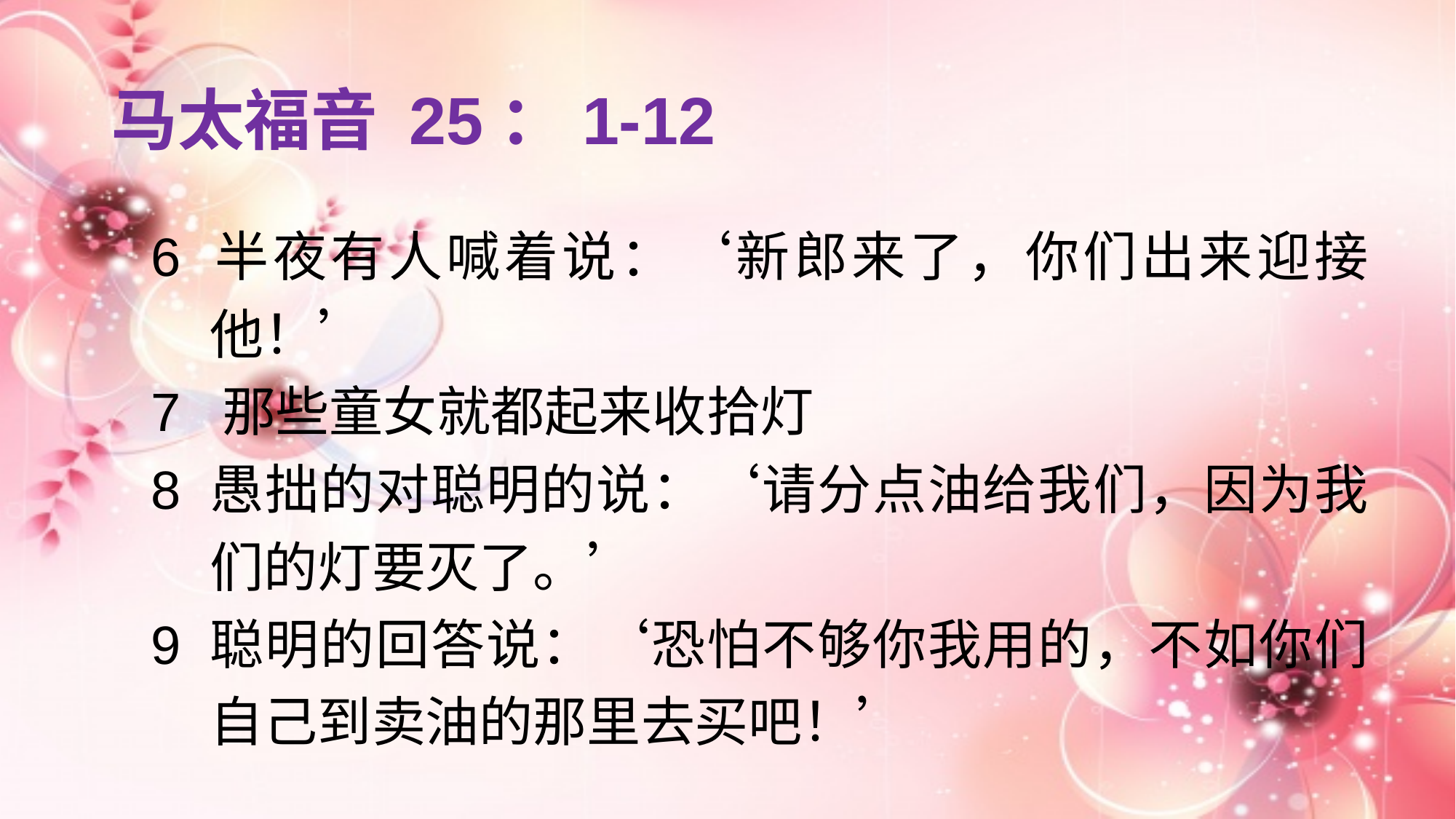

# 马太福音 25：1-12
6 半夜有人喊着说：‘新郎来了，你们出来迎接他！’
7  那些童女就都起来收拾灯
8 愚拙的对聪明的说：‘请分点油给我们，因为我们的灯要灭了。’
9 聪明的回答说：‘恐怕不够你我用的，不如你们自己到卖油的那里去买吧！’